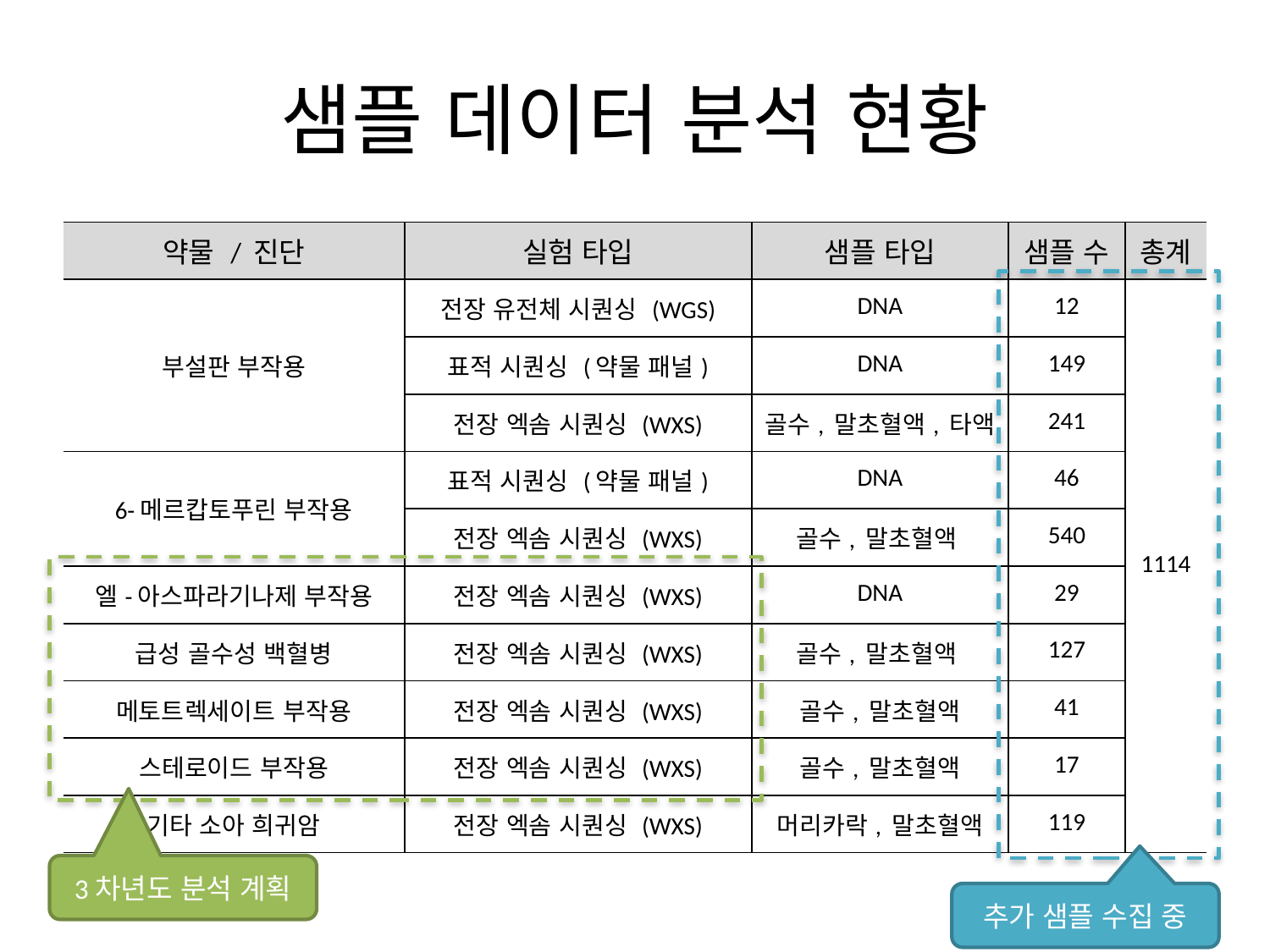

# 샘플 데이터 분석 현황

| 약물 / 진단 | 실험 타입 | 샘플 타입 | 샘플 수 | 총계 |
| --- | --- | --- | --- | --- |
| 부설판 부작용 | 전장 유전체 시퀀싱 (WGS) | DNA | 12 | 1114 |
|  | 표적 시퀀싱 (약물 패널) | DNA | 149 |  |
|  | 전장 엑솜 시퀀싱 (WXS) | 골수, 말초혈액, 타액 | 241 |  |
| 6-메르캅토푸린 부작용 | 표적 시퀀싱 (약물 패널) | DNA | 46 |  |
|  | 전장 엑솜 시퀀싱 (WXS) | 골수, 말초혈액 | 540 |  |
| 엘-아스파라기나제 부작용 | 전장 엑솜 시퀀싱 (WXS) | DNA | 29 |  |
| 급성 골수성 백혈병 | 전장 엑솜 시퀀싱 (WXS) | 골수, 말초혈액 | 127 |  |
| 메토트렉세이트 부작용 | 전장 엑솜 시퀀싱 (WXS) | 골수, 말초혈액 | 41 |  |
| 스테로이드 부작용 | 전장 엑솜 시퀀싱 (WXS) | 골수, 말초혈액 | 17 |  |
| 기타 소아 희귀암 | 전장 엑솜 시퀀싱 (WXS) | 머리카락, 말초혈액 | 119 |  |

3차년도 분석 계획
추가 샘플 수집 중